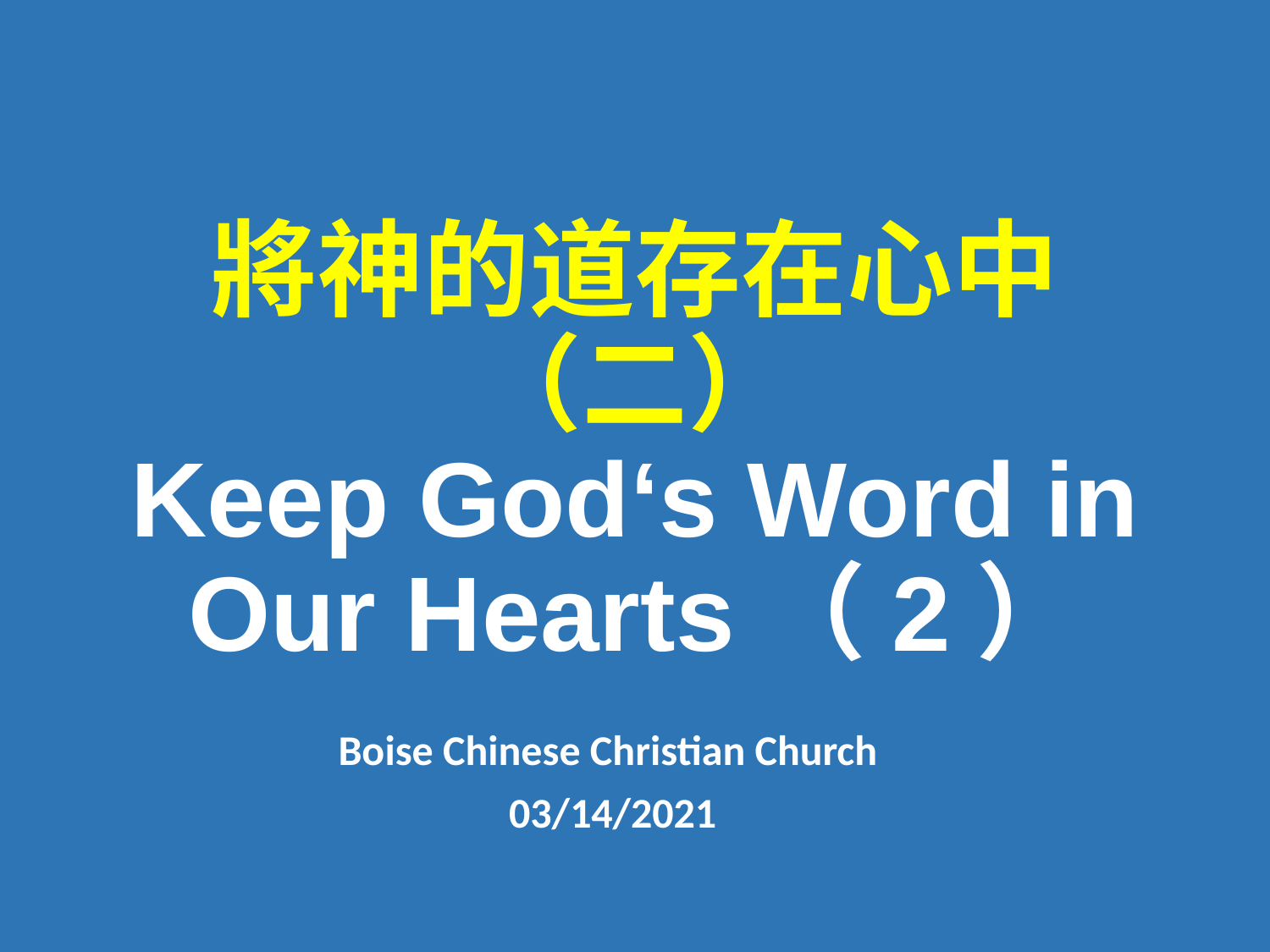

# 將神的道存在心中（二） Keep God‘s Word in Our Hearts（2）
Boise Chinese Christian Church
03/14/2021